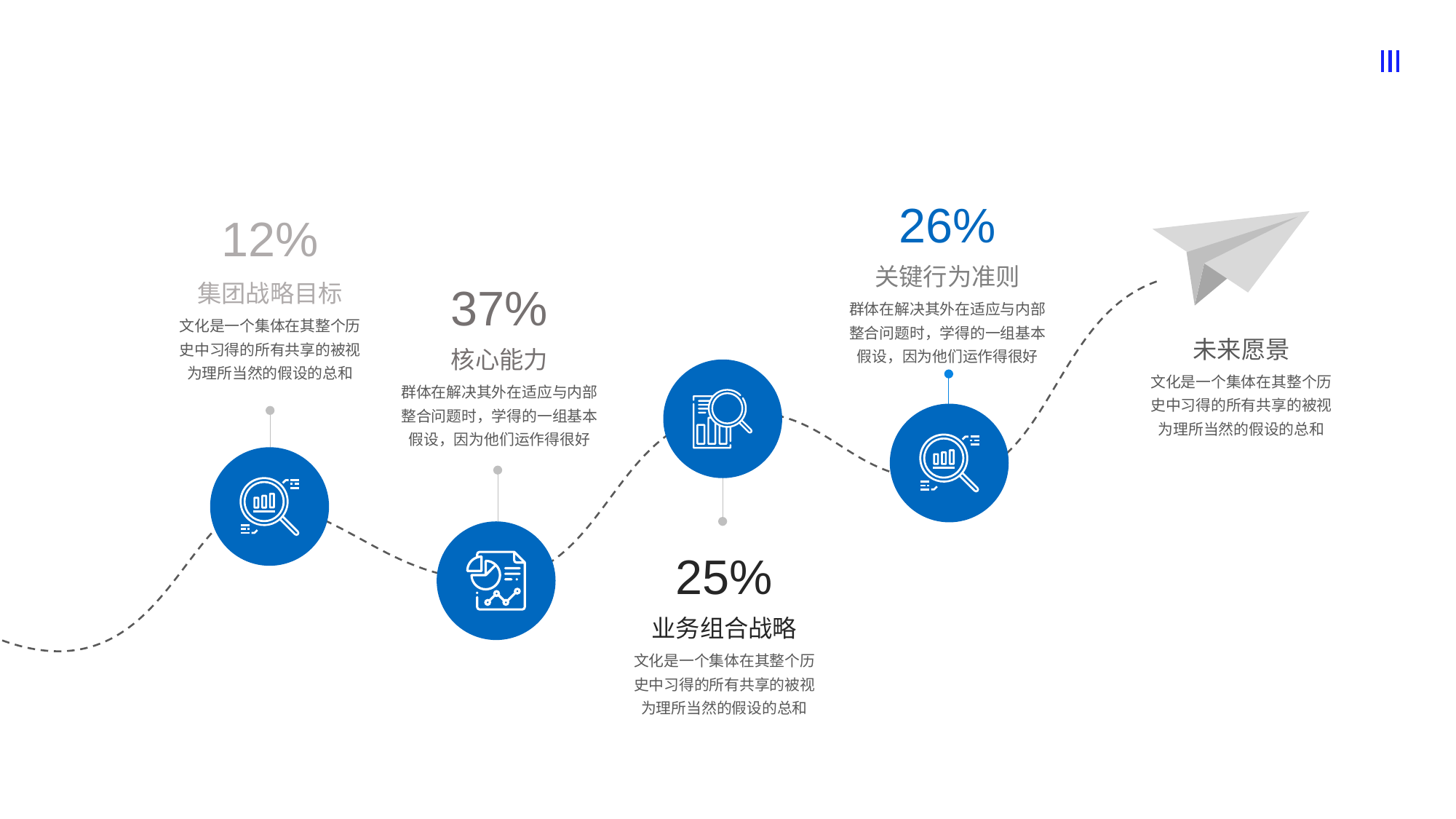

26%
12%

关键行为准则
37%
集团战略目标

群体在解决其外在适应与内部整合问题时，学得的一组基本假设，因为他们运作得很好
文化是一个集体在其整个历史中习得的所有共享的被视为理所当然的假设的总和
未来愿景
核心能力

文化是一个集体在其整个历史中习得的所有共享的被视为理所当然的假设的总和
群体在解决其外在适应与内部整合问题时，学得的一组基本假设，因为他们运作得很好

25%

业务组合战略
文化是一个集体在其整个历史中习得的所有共享的被视为理所当然的假设的总和